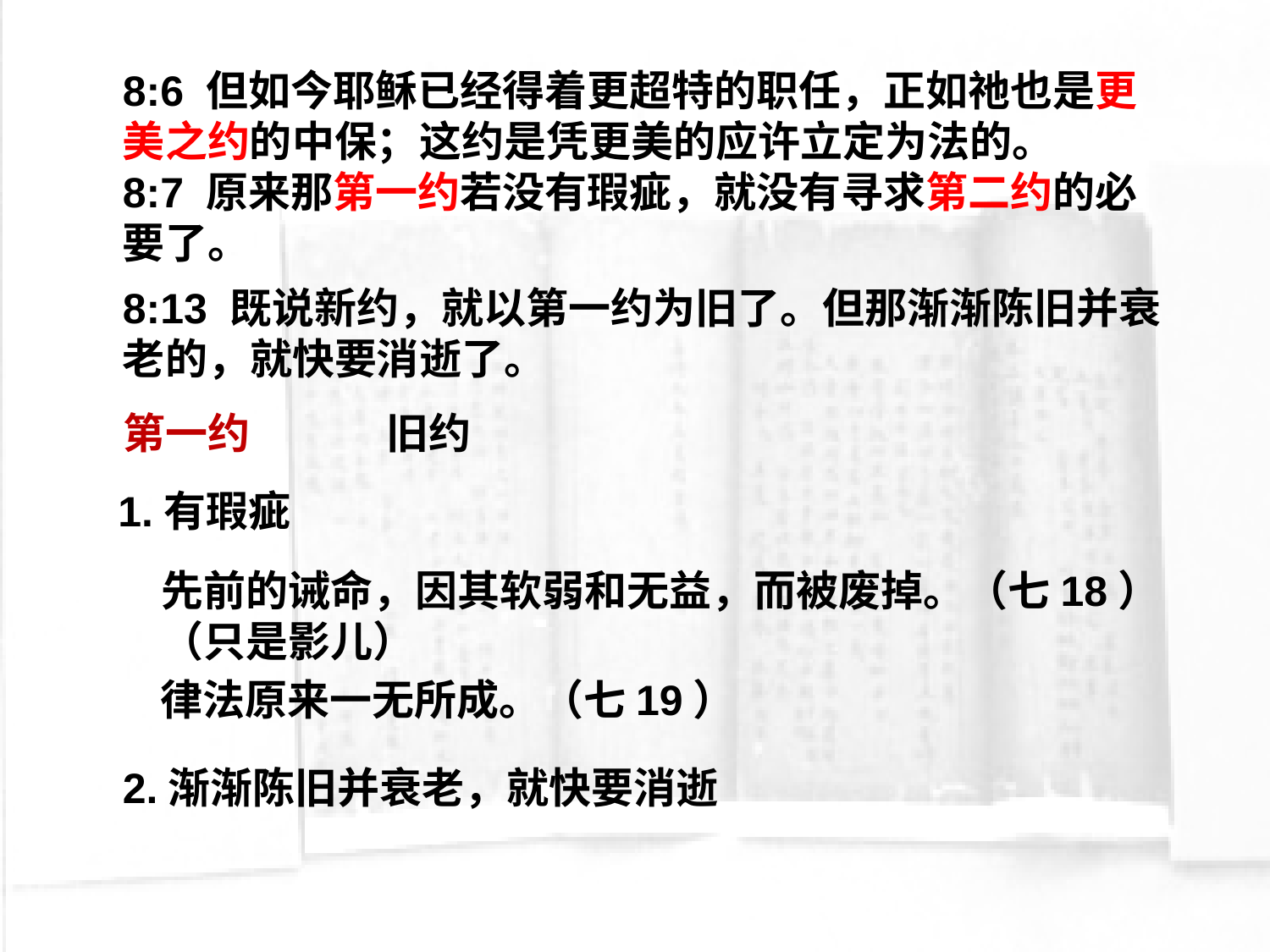

8:6 但如今耶稣已经得着更超特的职任，正如祂也是更美之约的中保；这约是凭更美的应许立定为法的。
8:7 原来那第一约若没有瑕疵，就没有寻求第二约的必要了。
8:13 既说新约，就以第一约为旧了。但那渐渐陈旧并衰老的，就快要消逝了。
第一约
旧约
1.有瑕疵
先前的诫命，因其软弱和无益，而被废掉。（七18）（只是影儿）
律法原来一无所成。（七19）
2.渐渐陈旧并衰老，就快要消逝